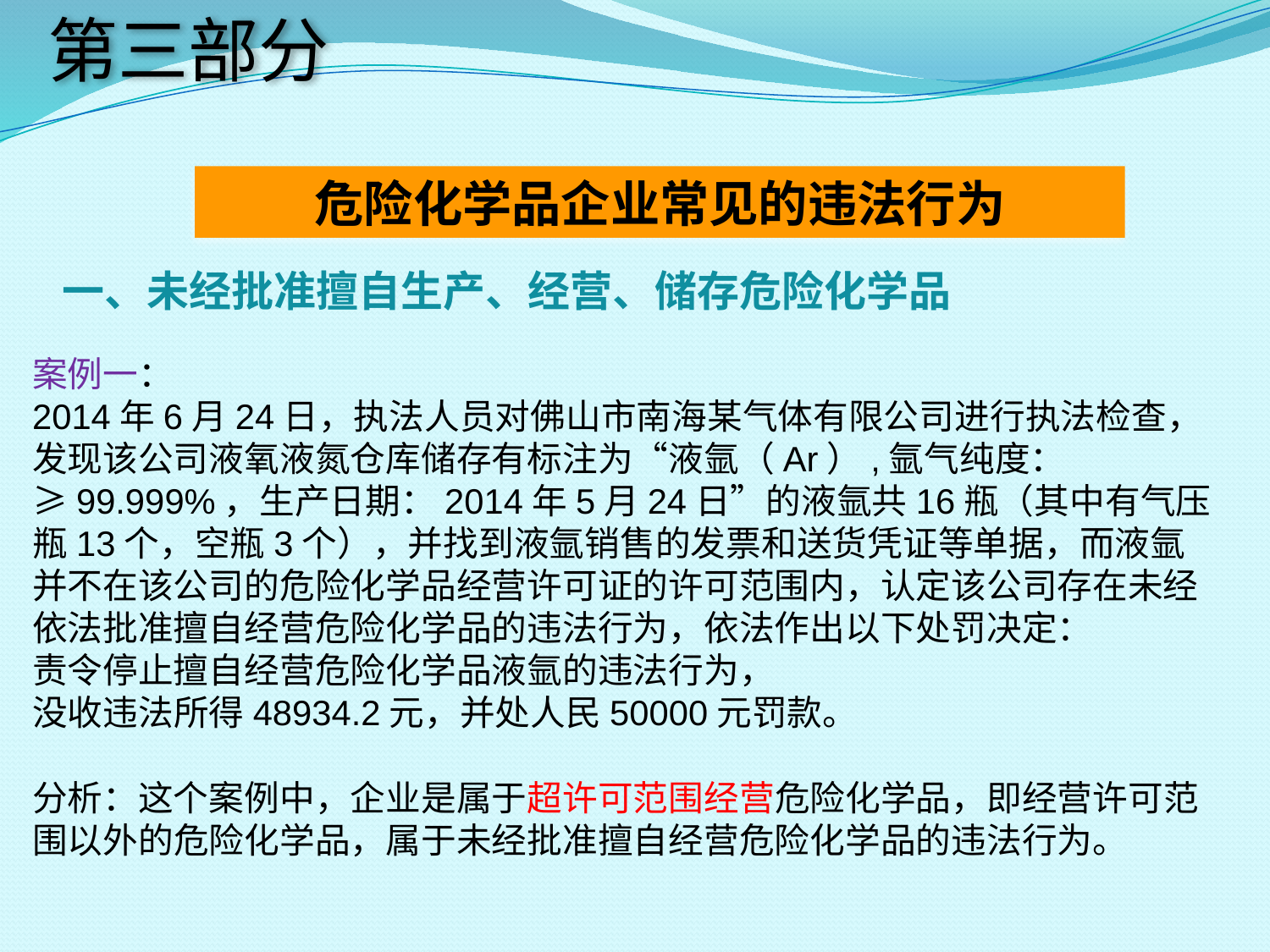

第三部分
危险化学品企业常见的违法行为
一、未经批准擅自生产、经营、储存危险化学品
案例一：
2014年6月24日，执法人员对佛山市南海某气体有限公司进行执法检查，发现该公司液氧液氮仓库储存有标注为“液氩（Ar）,氩气纯度：≥99.999%，生产日期：2014年5月24日”的液氩共16瓶（其中有气压瓶13个，空瓶3个），并找到液氩销售的发票和送货凭证等单据，而液氩并不在该公司的危险化学品经营许可证的许可范围内，认定该公司存在未经依法批准擅自经营危险化学品的违法行为，依法作出以下处罚决定：
责令停止擅自经营危险化学品液氩的违法行为，
没收违法所得48934.2元，并处人民50000元罚款。

分析：这个案例中，企业是属于超许可范围经营危险化学品，即经营许可范围以外的危险化学品，属于未经批准擅自经营危险化学品的违法行为。